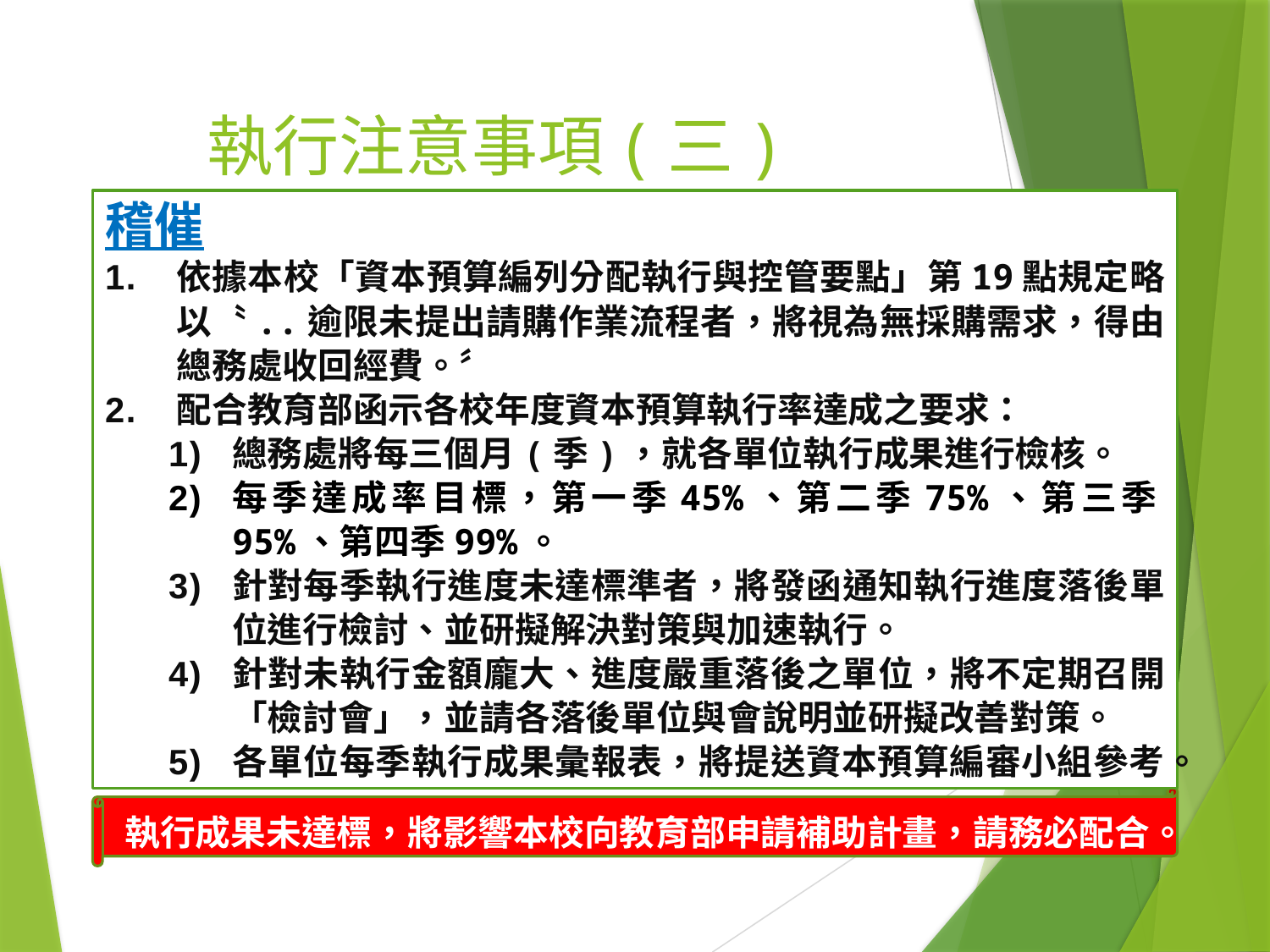

# 執行注意事項(三)
稽催
依據本校「資本預算編列分配執行與控管要點」第19點規定略以〝..逾限未提出請購作業流程者，將視為無採購需求，得由總務處收回經費。〞
配合教育部函示各校年度資本預算執行率達成之要求：
總務處將每三個月(季)，就各單位執行成果進行檢核。
每季達成率目標，第一季45%、第二季75%、第三季95%、第四季99%。
針對每季執行進度未達標準者，將發函通知執行進度落後單位進行檢討、並研擬解決對策與加速執行。
針對未執行金額龐大、進度嚴重落後之單位，將不定期召開「檢討會」，並請各落後單位與會說明並研擬改善對策。
各單位每季執行成果彙報表，將提送資本預算編審小組參考。
執行成果未達標，將影響本校向教育部申請補助計畫，請務必配合。